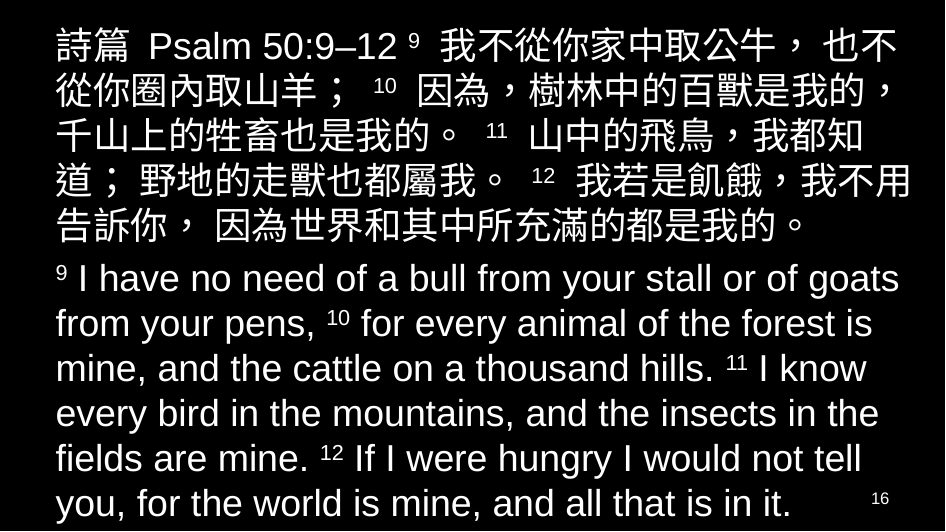

詩篇 Psalm 50:9–12 9 我不從你家中取公牛， 也不從你圈內取山羊； 10 因為，樹林中的百獸是我的， 千山上的牲畜也是我的。 11 山中的飛鳥，我都知道； 野地的走獸也都屬我。 12 我若是飢餓，我不用告訴你， 因為世界和其中所充滿的都是我的。
9 I have no need of a bull from your stall or of goats from your pens, 10 for every animal of the forest is mine, and the cattle on a thousand hills. 11 I know every bird in the mountains, and the insects in the fields are mine. 12 If I were hungry I would not tell you, for the world is mine, and all that is in it.
16